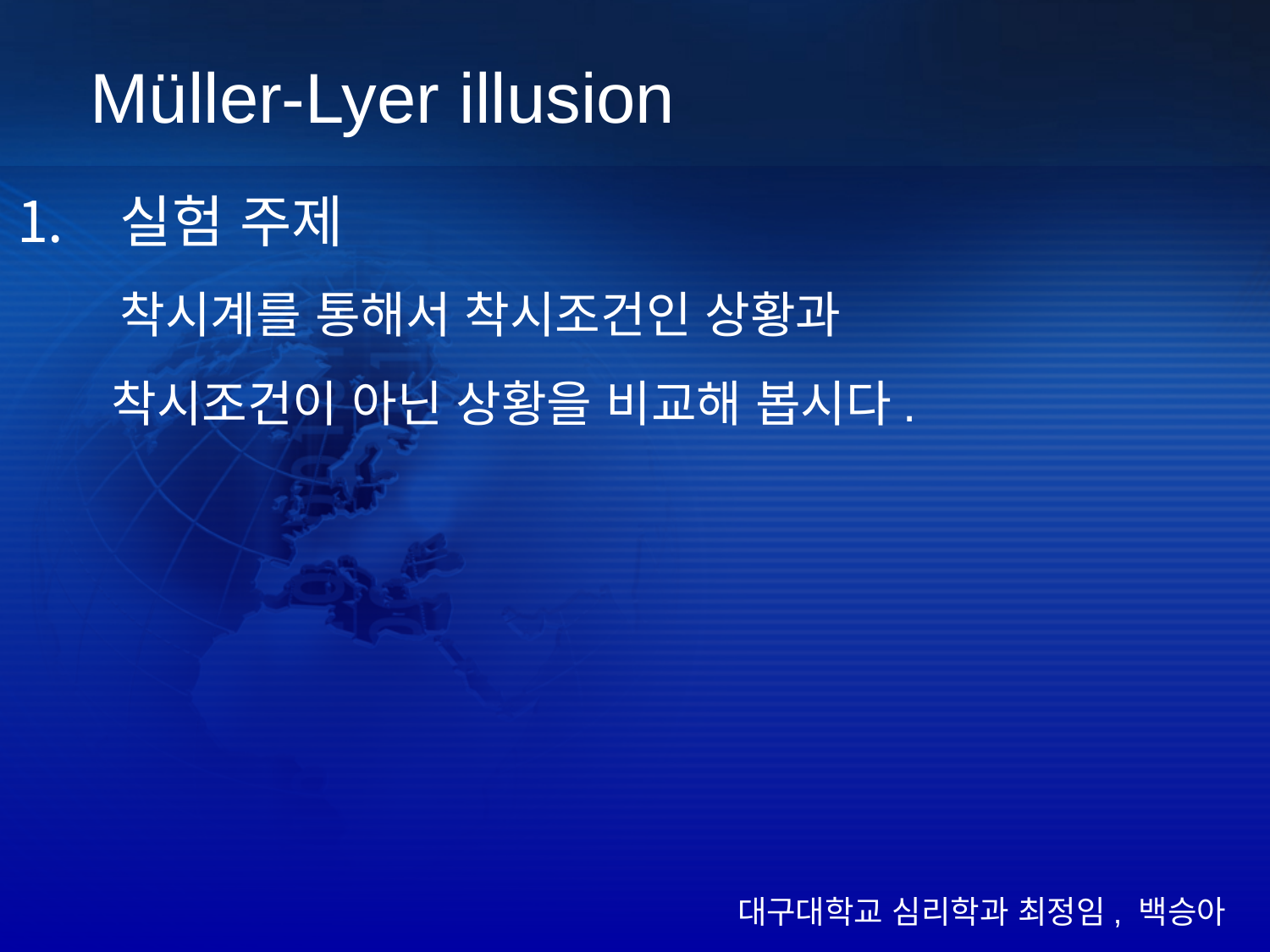

Müller-Lyer illusion
실험 주제
착시계를 통해서 착시조건인 상황과
      착시조건이 아닌 상황을 비교해 봅시다.

대구대학교 심리학과 최정임, 백승아